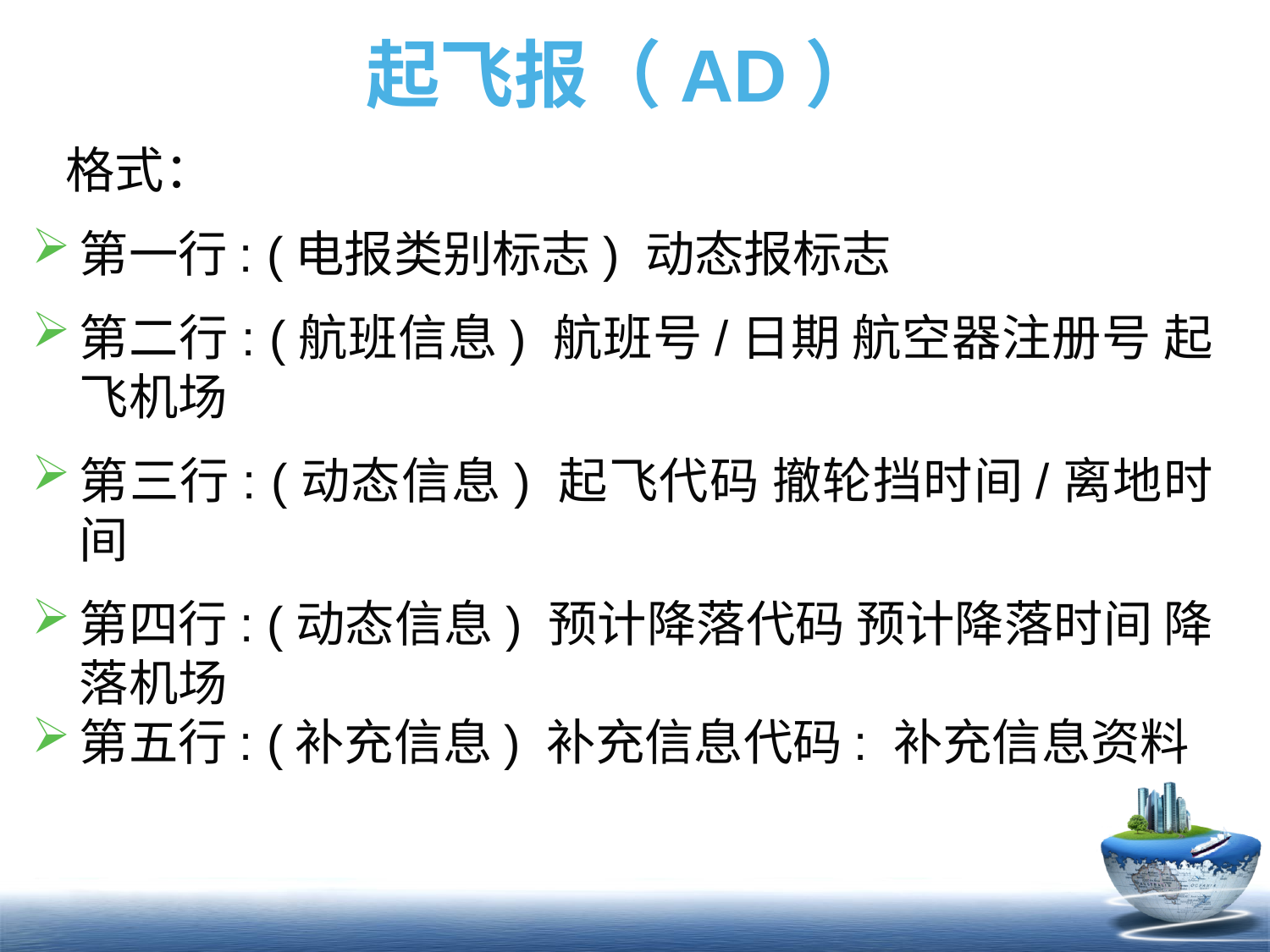

# 起飞报（AD）
  格式：
第一行: (电报类别标志) 动态报标志
第二行: (航班信息) 航班号/日期 航空器注册号 起飞机场
第三行: (动态信息) 起飞代码 撤轮挡时间/离地时间
第四行: (动态信息) 预计降落代码 预计降落时间 降落机场
第五行: (补充信息) 补充信息代码: 补充信息资料